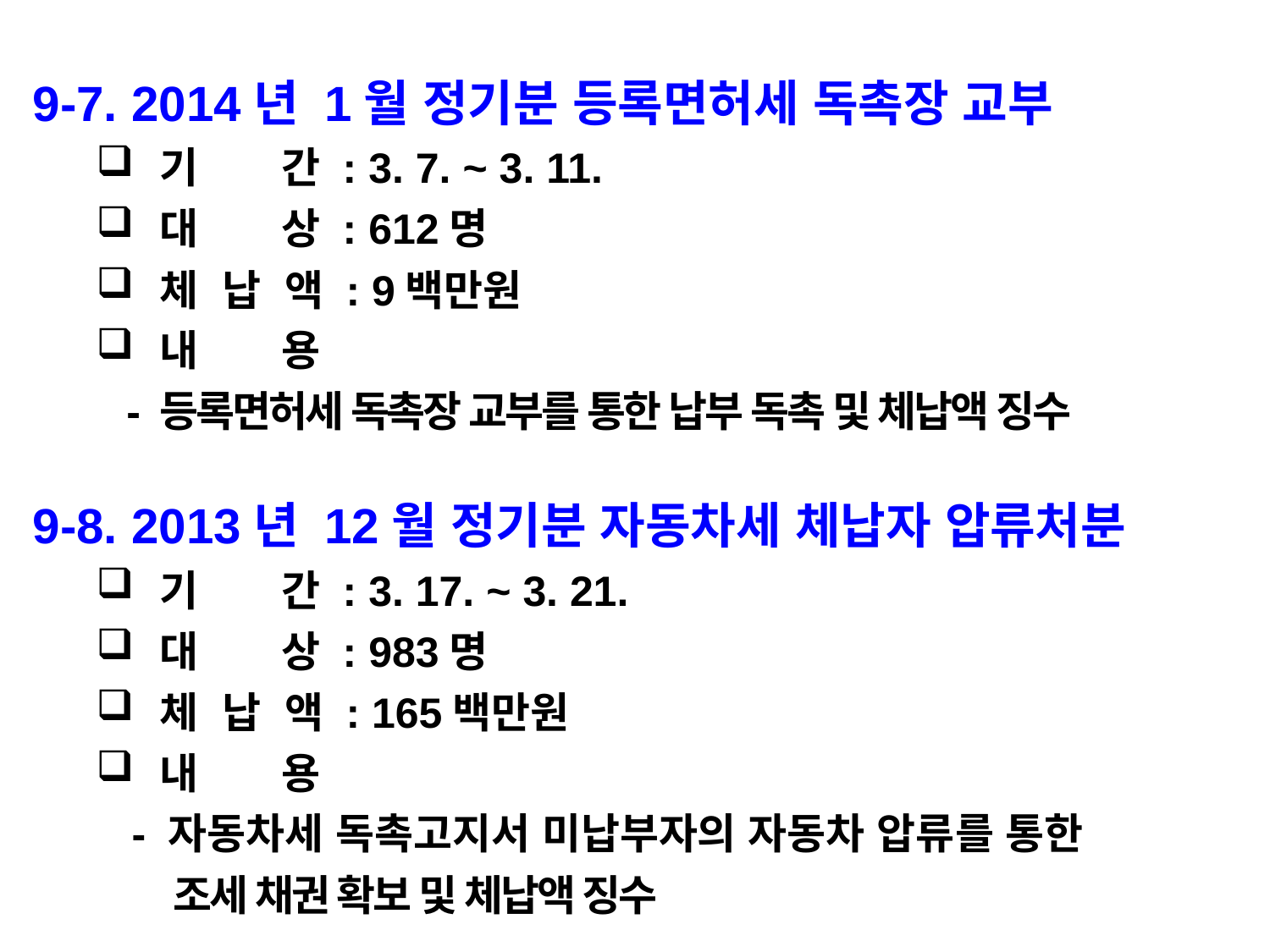

9-7. 2014년 1월 정기분 등록면허세 독촉장 교부
기       간 : 3. 7. ~ 3. 11.
대       상 : 612명
체  납  액 : 9백만원
내       용
   - 등록면허세 독촉장 교부를 통한 납부 독촉 및 체납액 징수
9-8. 2013년 12월 정기분 자동차세 체납자 압류처분
기       간 : 3. 17. ~ 3. 21.
대       상 : 983명
체  납  액 : 165백만원
내       용
   - 자동차세 독촉고지서 미납부자의 자동차 압류를 통한
       조세 채권 확보 및 체납액 징수